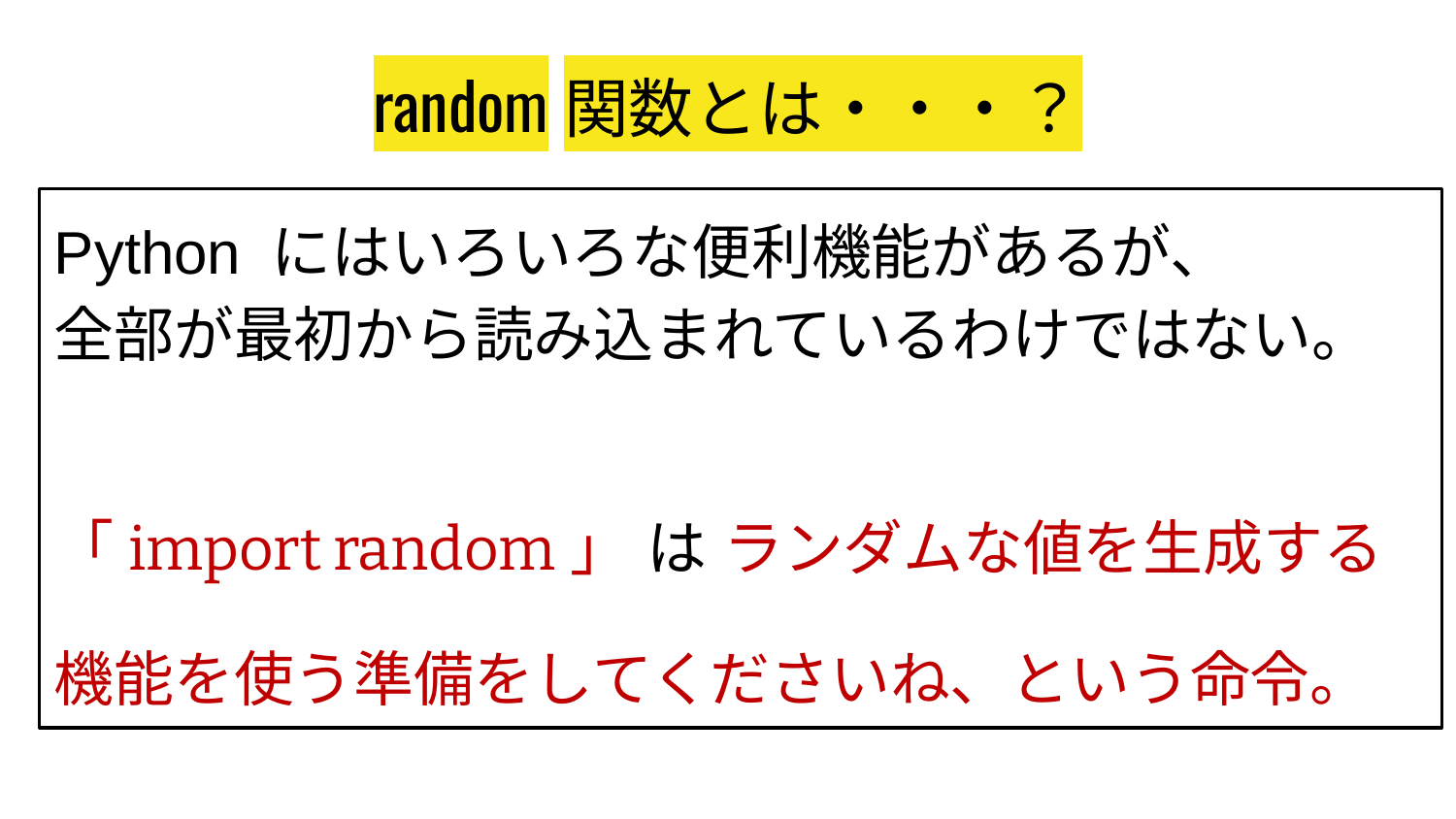

# random関数とは・・・？
Python にはいろいろな便利機能があるが、
全部が最初から読み込まれているわけではない。

「import random」 は ランダムな値を生成する
機能を使う準備をしてくださいね、という命令。